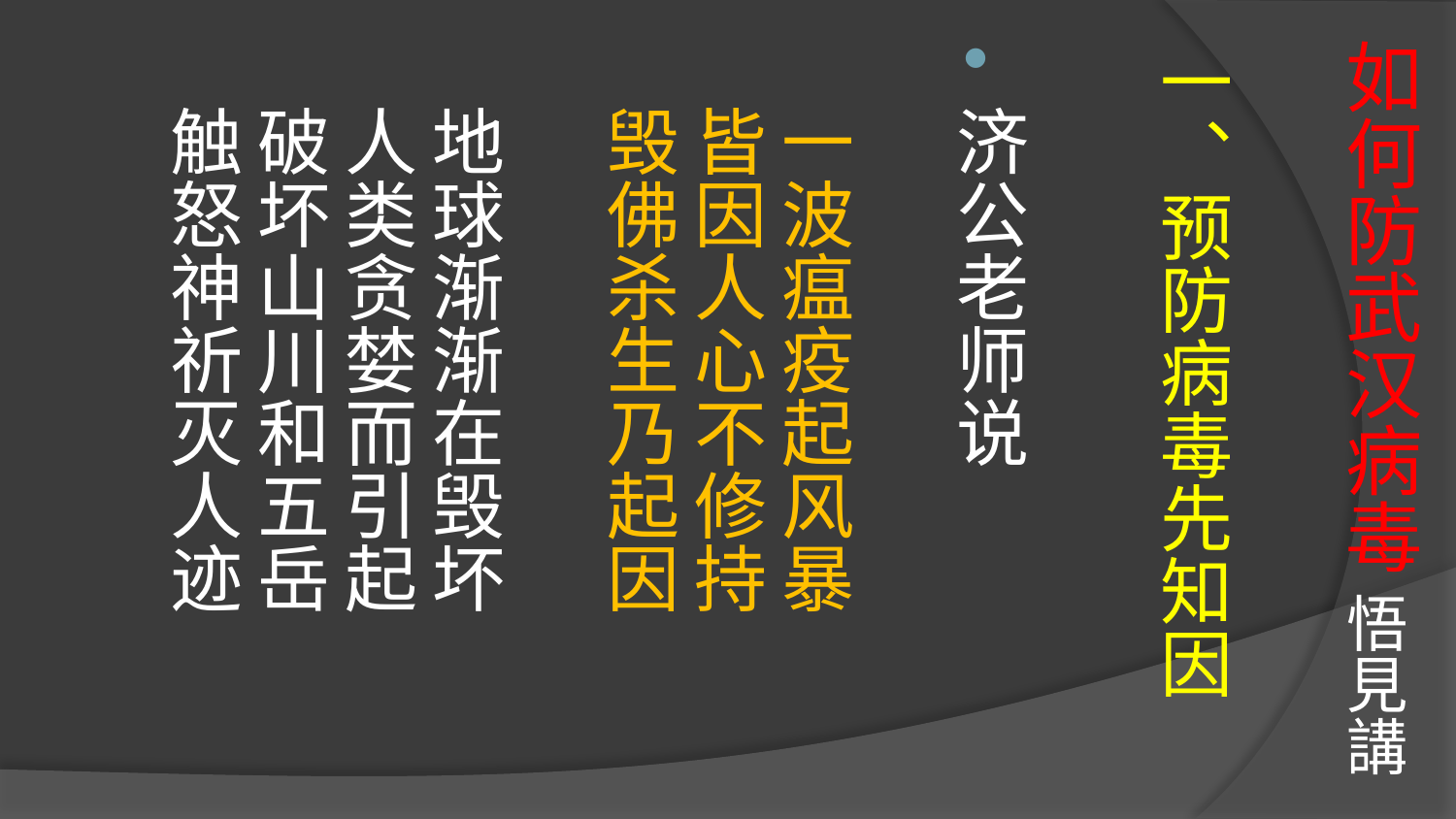

# 如何防武汉病毒 悟見講
一、预防病毒先知因

济公老师说
一波瘟疫起风暴
皆因人心不修持
毁佛杀生乃起因
地球渐渐在毁坏
人类贪婪而引起
破坏山川和五岳
触怒神祈灭人迹